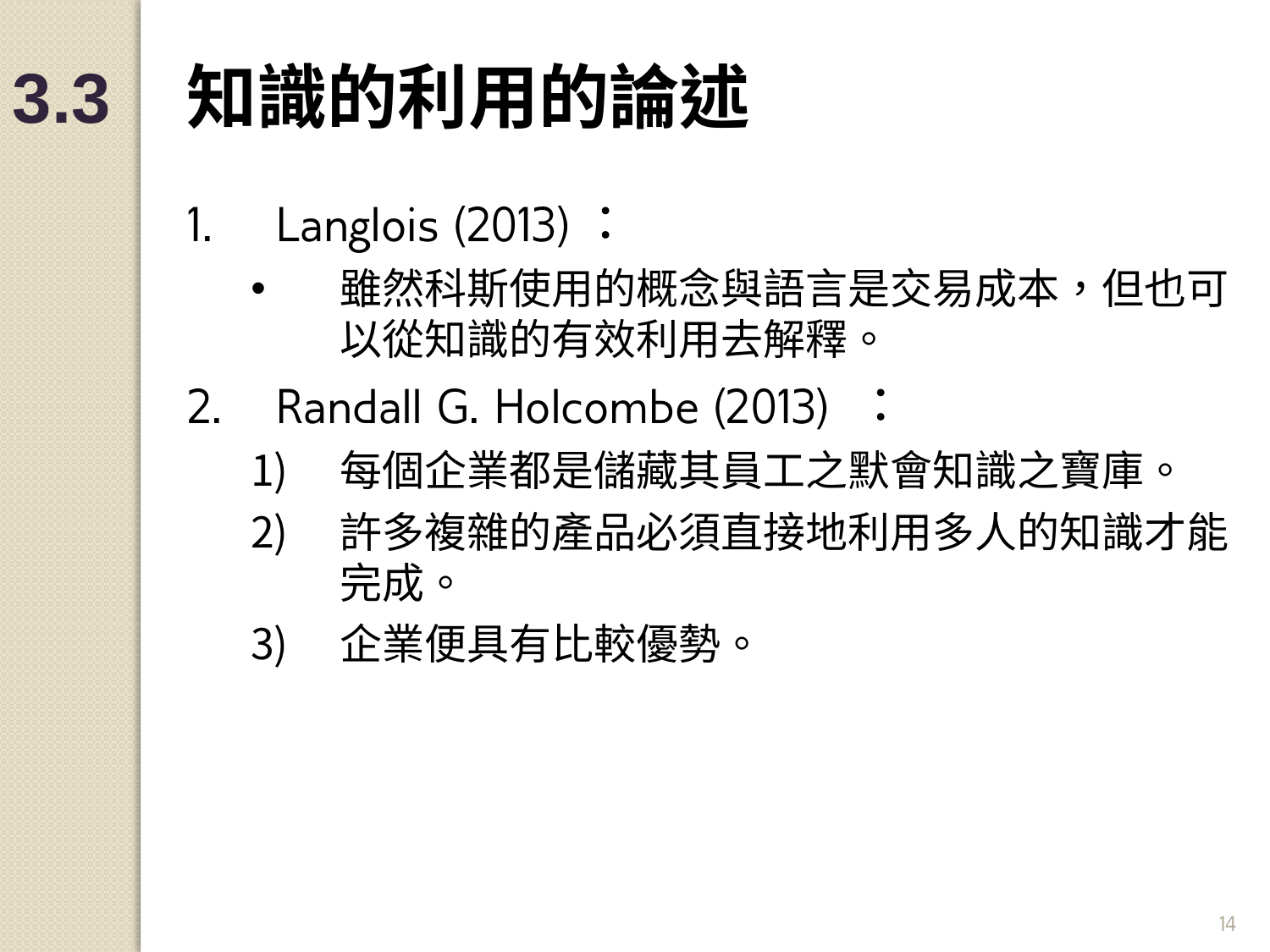

3.3   知識的利用的論述
Langlois (2013)：
雖然科斯使用的概念與語言是交易成本，但也可以從知識的有效利用去解釋。
Randall G. Holcombe (2013) ：
每個企業都是儲藏其員工之默會知識之寶庫。
許多複雜的產品必須直接地利用多人的知識才能完成。
企業便具有比較優勢。
14